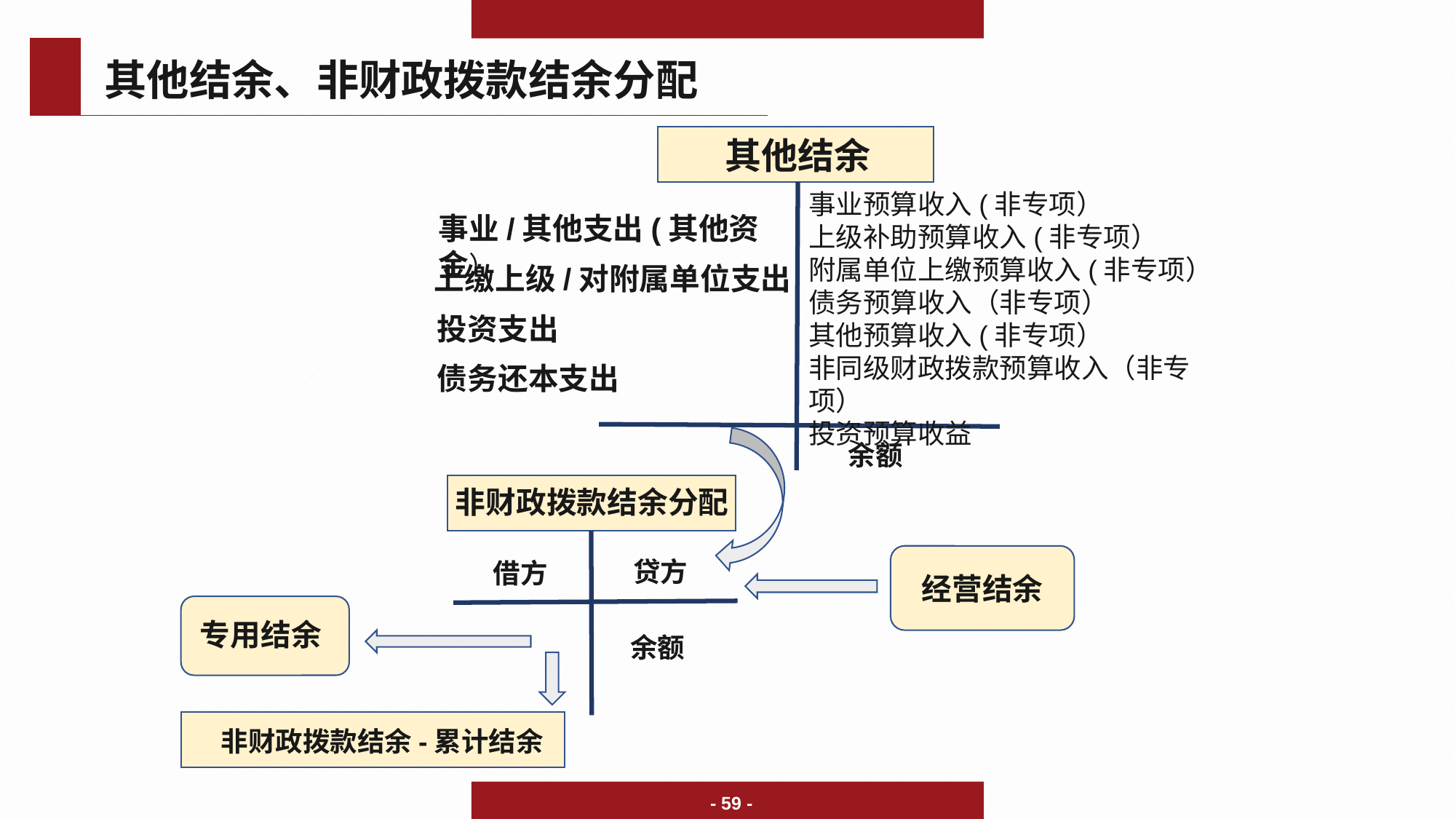

其他结余、非财政拨款结余分配

其他结余
事业预算收入(非专项）
上级补助预算收入(非专项）
附属单位上缴预算收入(非专项）
债务预算收入（非专项）
其他预算收入(非专项）
非同级财政拨款预算收入（非专项）
投资预算收益
事业/其他支出(其他资金）
上缴上级/对附属单位支出
投资支出
债务还本支出

余额

非财政拨款结余分配
经营结余
贷方
借方

专用结余
余额

非财政拨款结余-累计结余

- 59 -